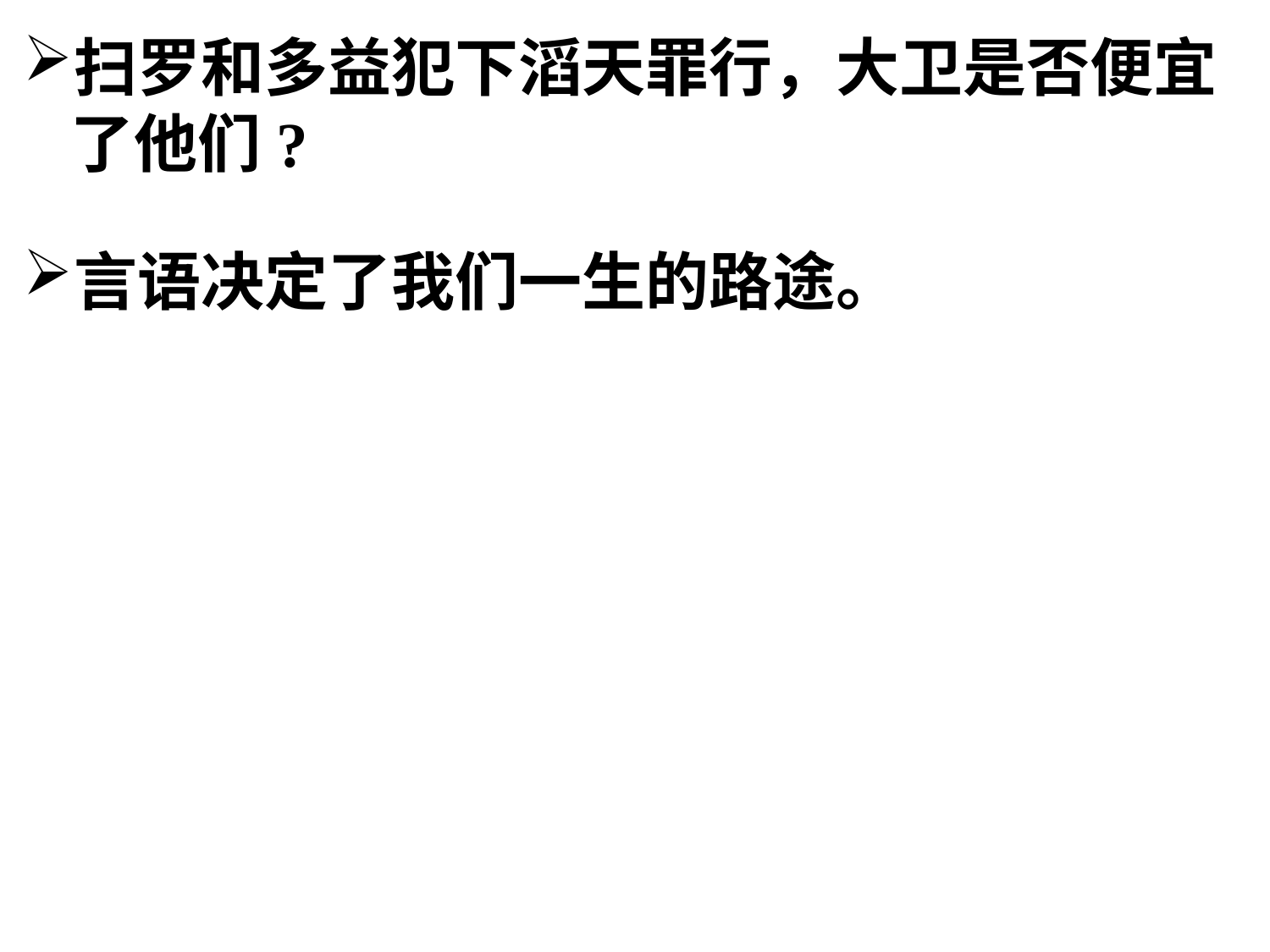

扫罗和多益犯下滔天罪行，大卫是否便宜了他们?

言语决定了我们一生的路途。